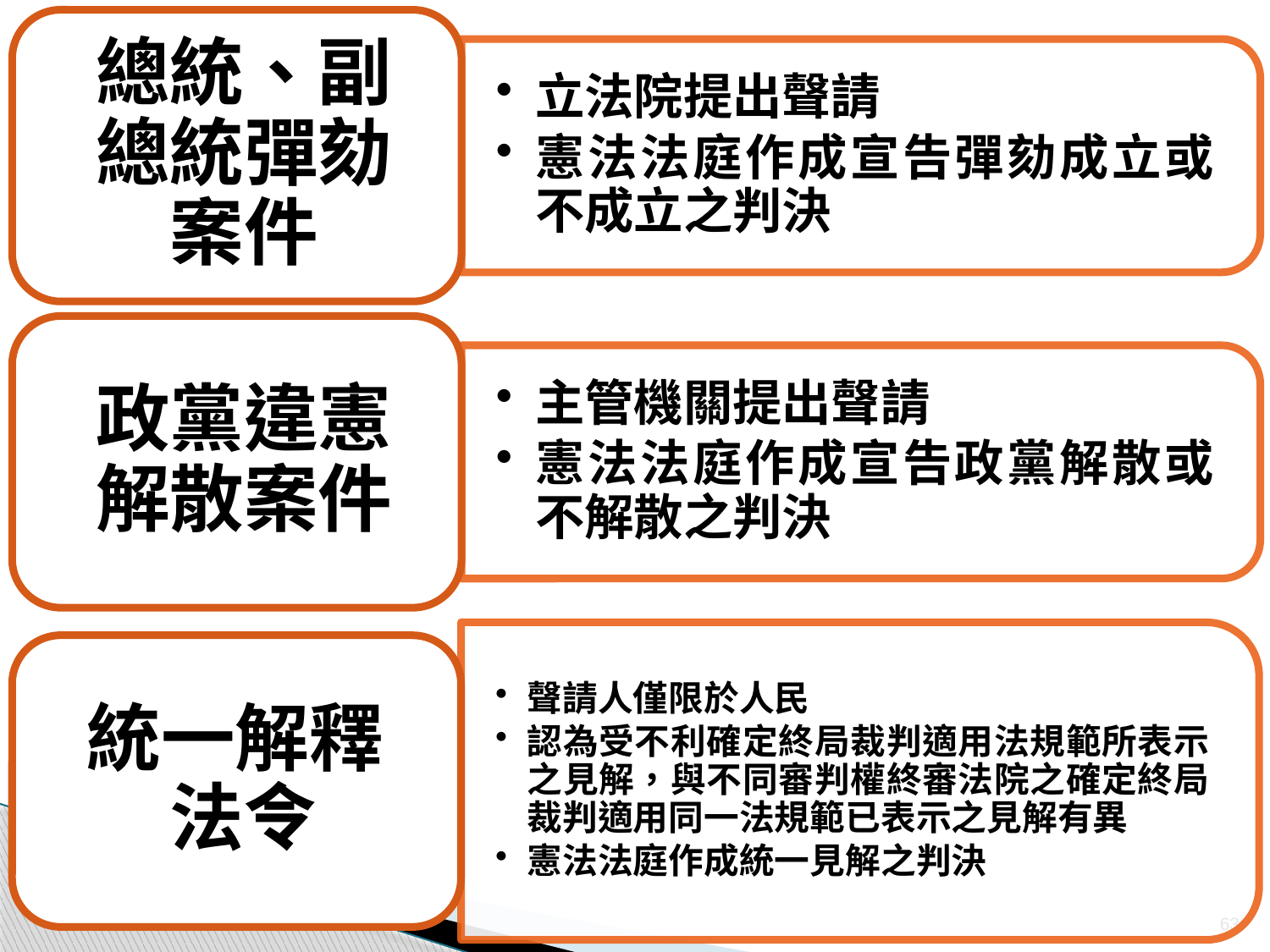

立法院提出聲請
憲法法庭作成宣告彈劾成立或不成立之判決
總統、副總統彈劾案件
主管機關提出聲請
憲法法庭作成宣告政黨解散或不解散之判決
政黨違憲 解散案件
聲請人僅限於人民
認為受不利確定終局裁判適用法規範所表示之見解，與不同審判權終審法院之確定終局裁判適用同一法規範已表示之見解有異
憲法法庭作成統一見解之判決
統一解釋  法令
63